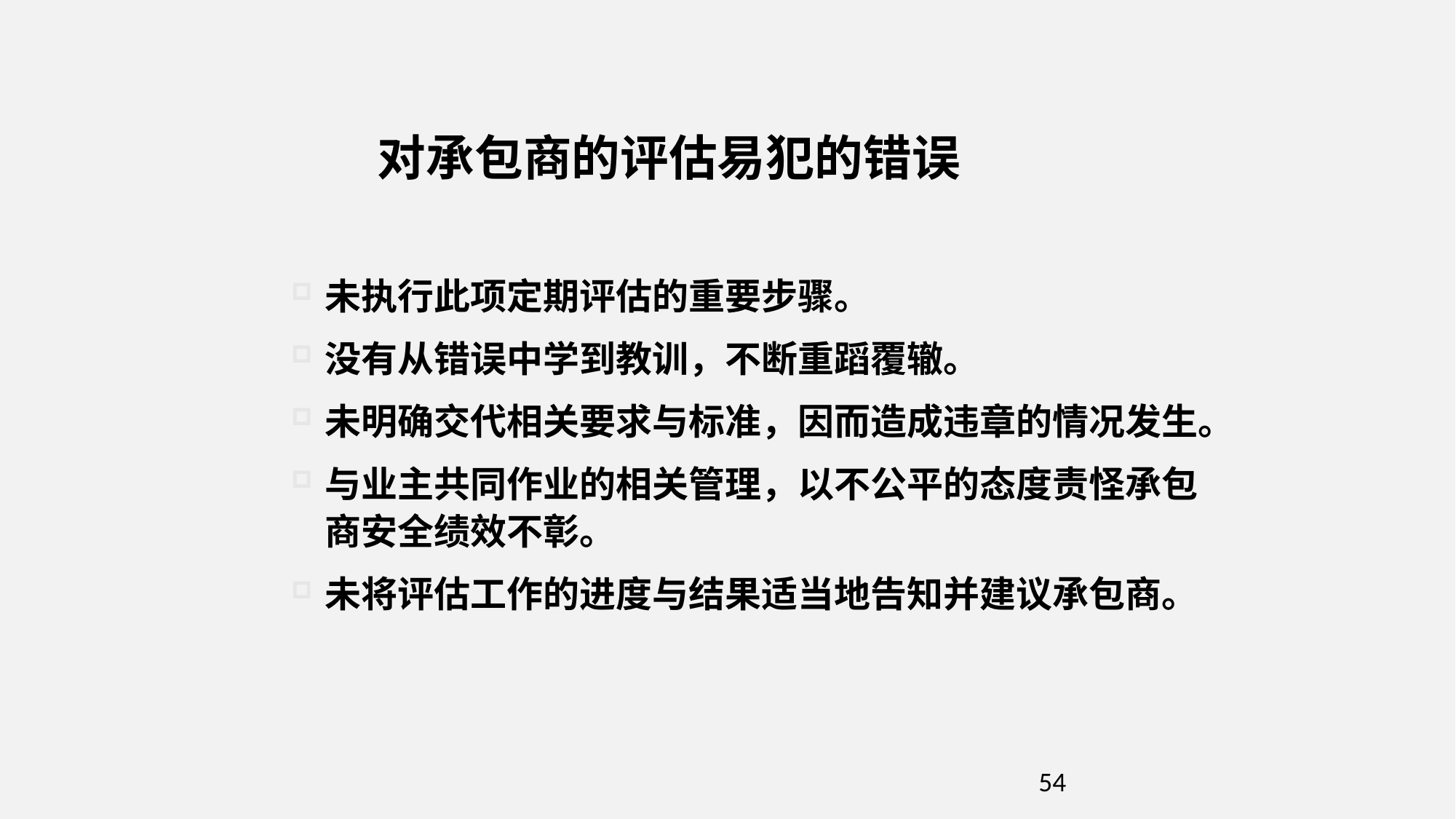

# 对承包商的评估易犯的错误
未执行此项定期评估的重要步骤。
没有从错误中学到教训，不断重蹈覆辙。
未明确交代相关要求与标准，因而造成违章的情况发生。
与业主共同作业的相关管理，以不公平的态度责怪承包商安全绩效不彰。
未将评估工作的进度与结果适当地告知并建议承包商。
54